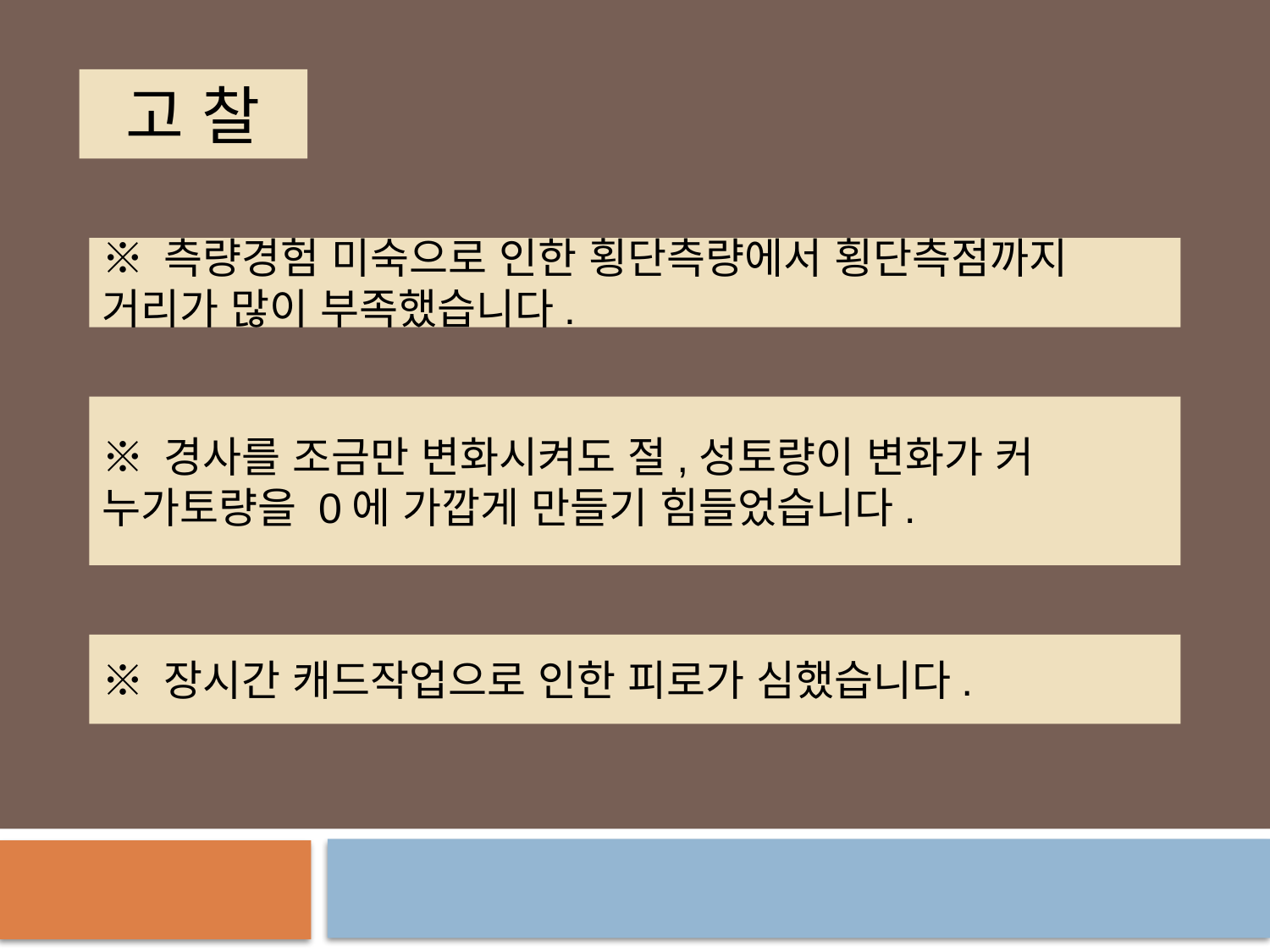

고 찰
※ 측량경험 미숙으로 인한 횡단측량에서 횡단측점까지 거리가 많이 부족했습니다.
※ 경사를 조금만 변화시켜도 절,성토량이 변화가 커 누가토량을 0에 가깝게 만들기 힘들었습니다.
※ 장시간 캐드작업으로 인한 피로가 심했습니다.